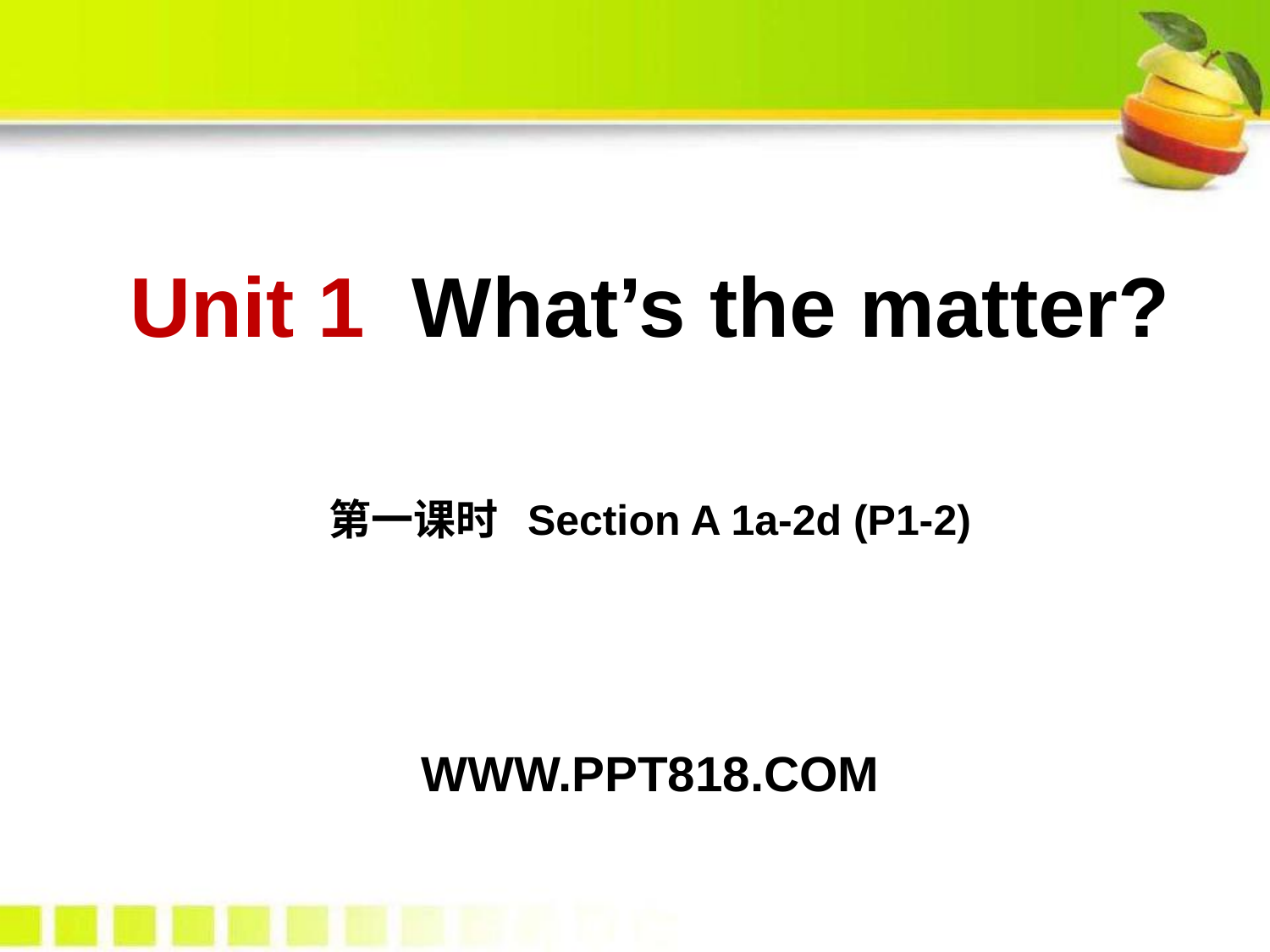

Unit 1  What’s the matter?
第一课时  Section A 1a-2d (P1-2)
WWW.PPT818.COM